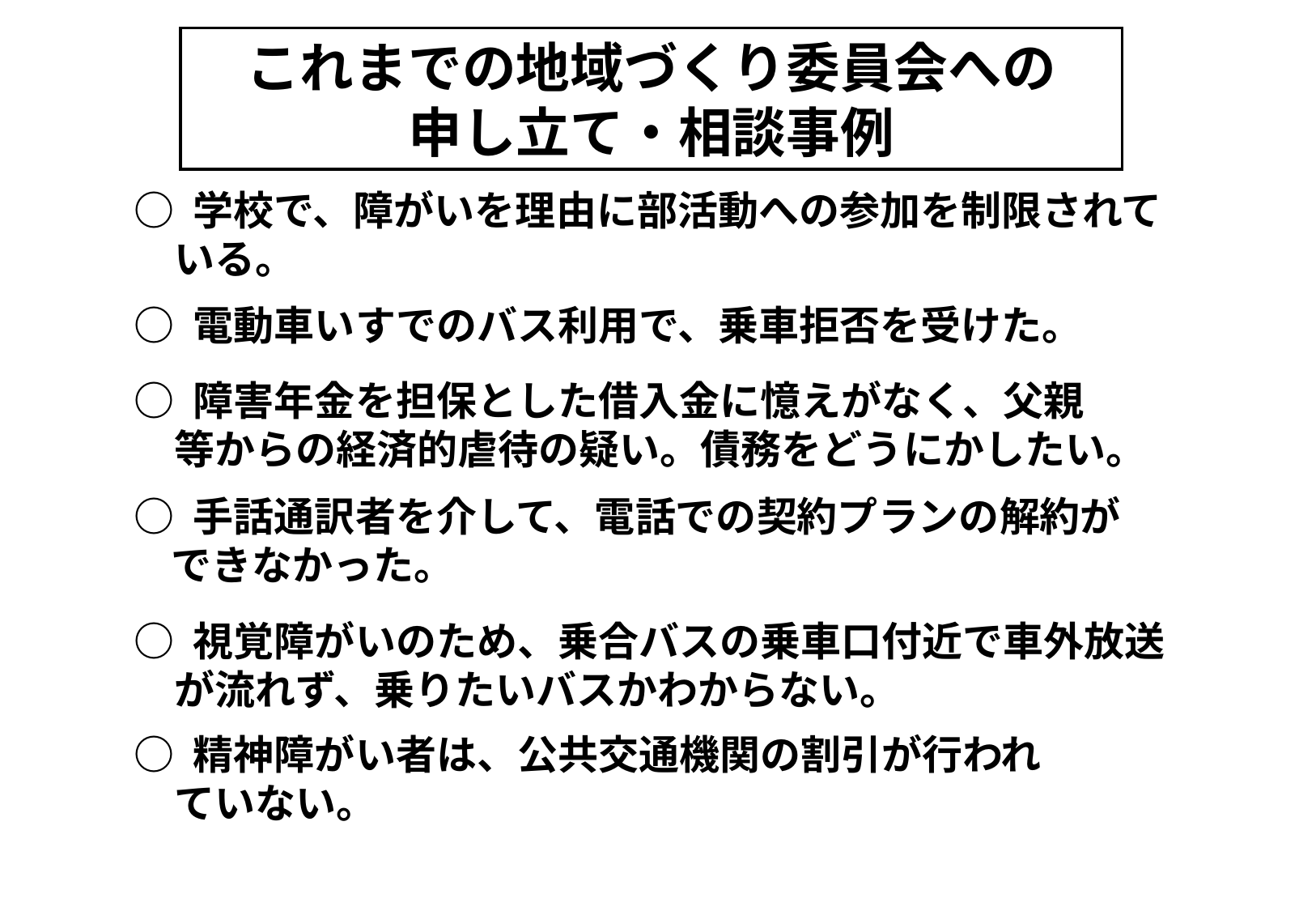

これまでの地域づくり委員会への
申し立て・相談事例

○ 学校で、障がいを理由に部活動への参加を制限されて
　いる。

○ 電動車いすでのバス利用で、乗車拒否を受けた。
○ 障害年金を担保とした借入金に憶えがなく、父親
　等からの経済的虐待の疑い。債務をどうにかしたい。

○ 手話通訳者を介して、電話での契約プランの解約が
   できなかった。

○ 視覚障がいのため、乗合バスの乗車口付近で車外放送
　が流れず、乗りたいバスかわからない。
○ 精神障がい者は、公共交通機関の割引が行われ
　ていない。